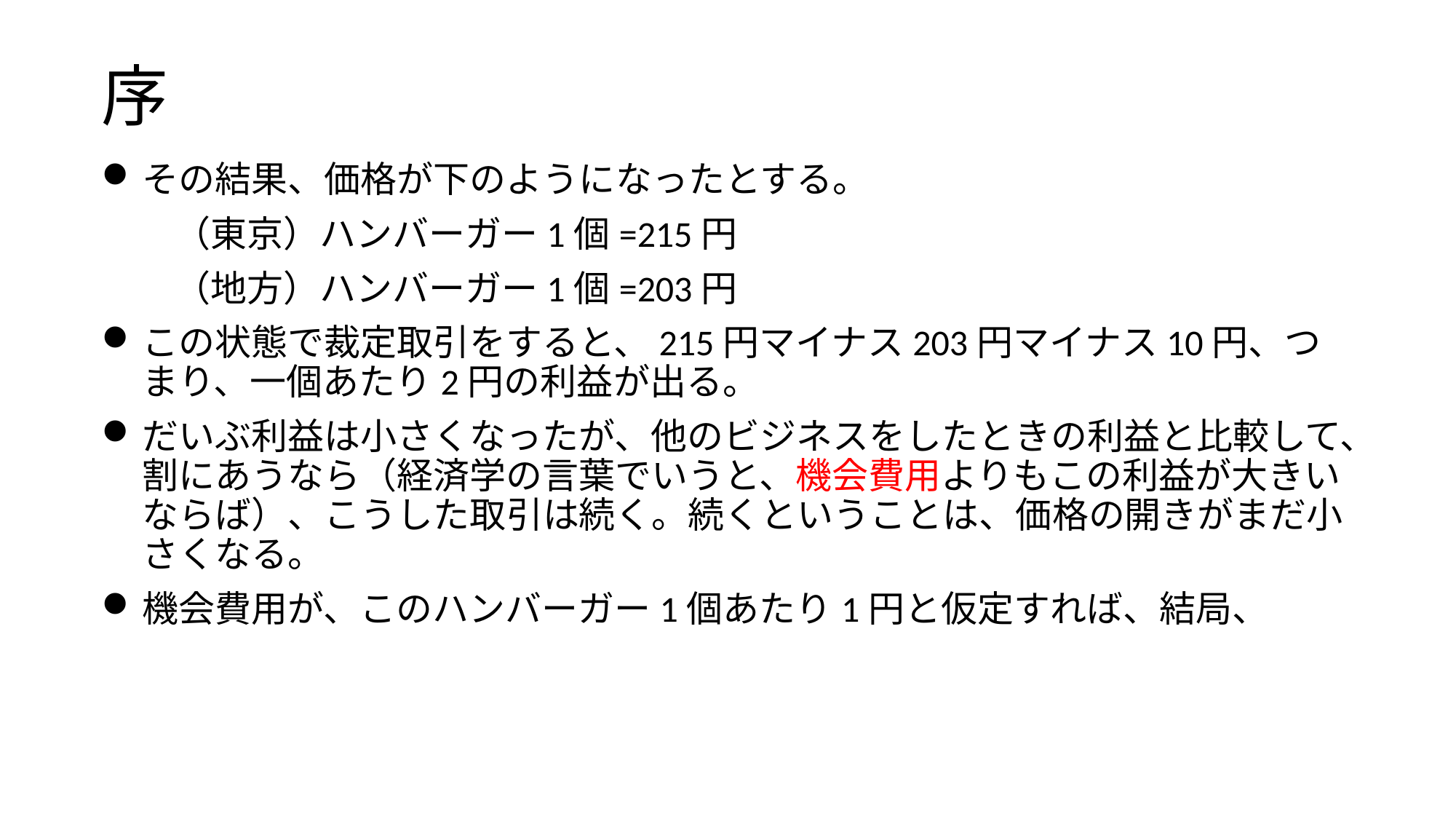

# 序
その結果、価格が下のようになったとする。
　　（東京）ハンバーガー1個=215円
　　（地方）ハンバーガー1個=203円
この状態で裁定取引をすると、215円マイナス203円マイナス10円、つまり、一個あたり2円の利益が出る。
だいぶ利益は小さくなったが、他のビジネスをしたときの利益と比較して、割にあうなら（経済学の言葉でいうと、機会費用よりもこの利益が大きいならば）、こうした取引は続く。続くということは、価格の開きがまだ小さくなる。
機会費用が、このハンバーガー1個あたり1円と仮定すれば、結局、